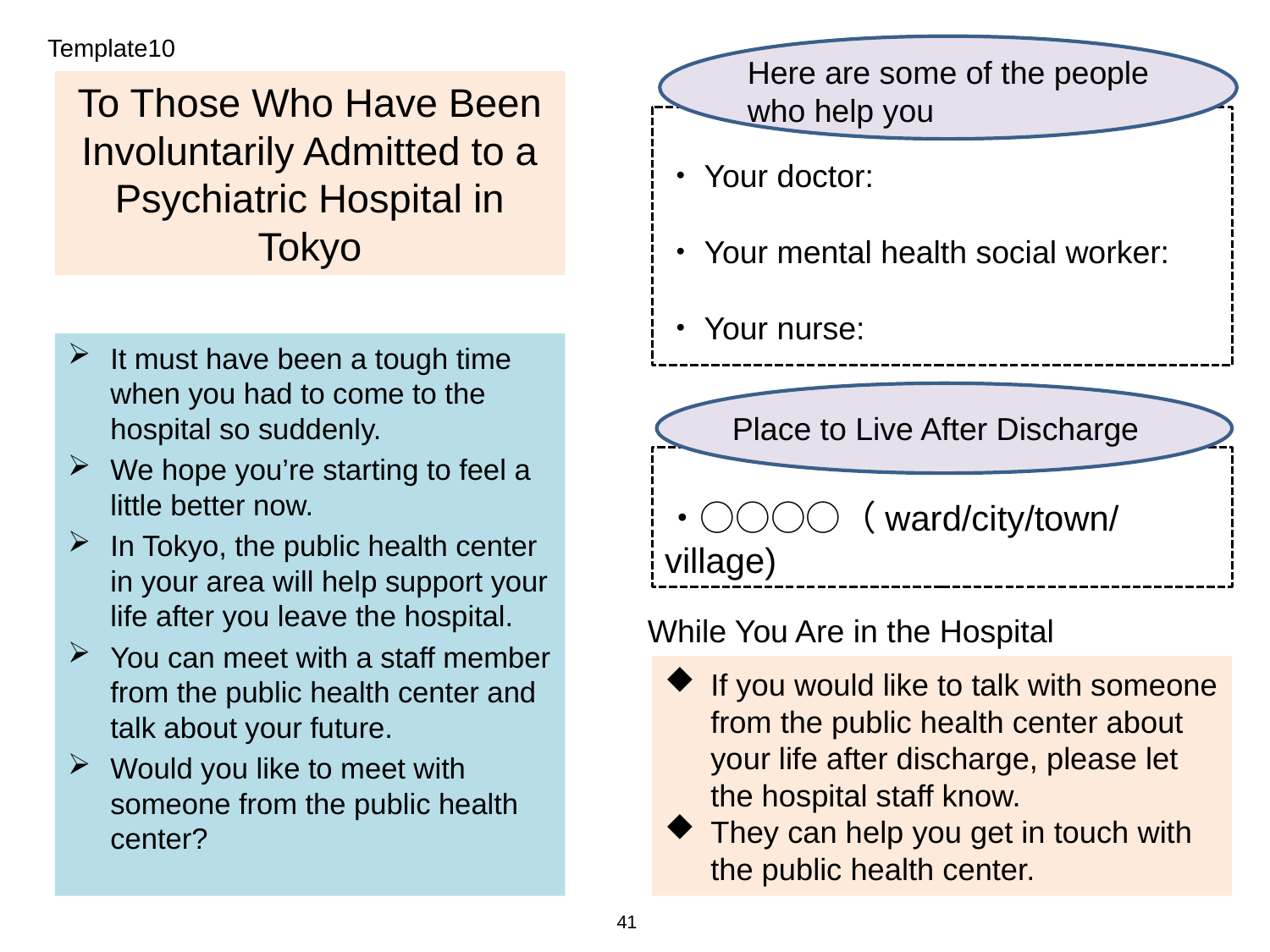

Template10

Here are some of the people who help you
# To Those Who Have Been Involuntarily Admitted to a Psychiatric Hospital in Tokyo

・Your doctor:

・Your mental health social worker:

・Your nurse:

It must have been a tough time when you had to come to the hospital so suddenly.
We hope you’re starting to feel a little better now.
In Tokyo, the public health center in your area will help support your life after you leave the hospital.
You can meet with a staff member from the public health center and talk about your future.
Would you like to meet with someone from the public health center?

Place to Live After Discharge

・○○○○（ward/city/town/village)
While You Are in the Hospital
If you would like to talk with someone from the public health center about your life after discharge, please let the hospital staff know.
They can help you get in touch with the public health center.
41